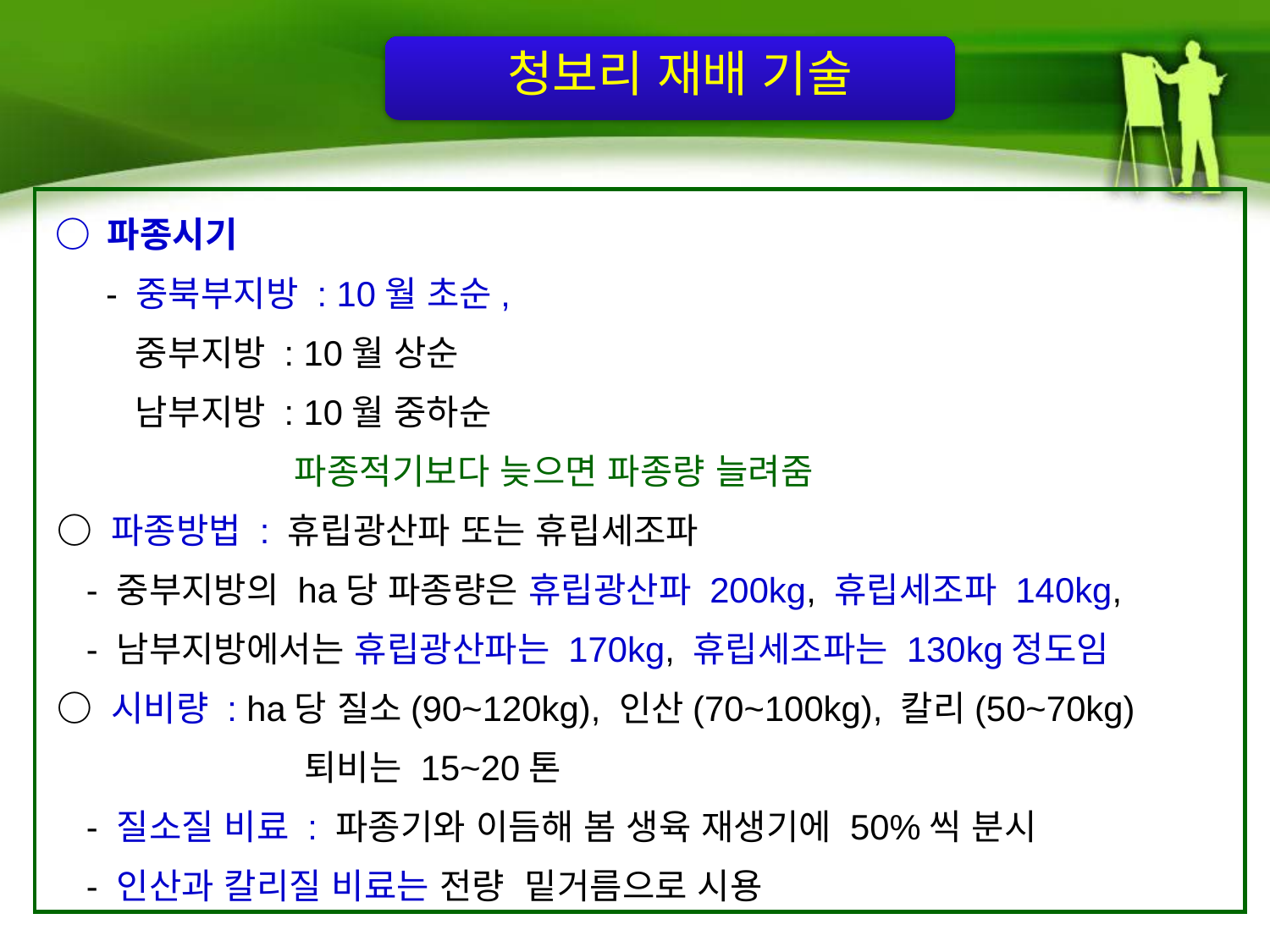

청보리 재배 기술
 ○ 파종시기
      - 중북부지방 : 10월 초순,
        중부지방 : 10월 상순
        남부지방 : 10월 중하순
                        파종적기보다 늦으면 파종량 늘려줌
 ○ 파종방법 : 휴립광산파 또는 휴립세조파
    - 중부지방의 ha당 파종량은 휴립광산파 200kg, 휴립세조파 140kg,
    - 남부지방에서는 휴립광산파는 170kg, 휴립세조파는 130kg정도임
 ○ 시비량 : ha당 질소(90~120kg), 인산(70~100kg), 칼리(50~70kg)
                         퇴비는 15~20톤
    - 질소질 비료 : 파종기와 이듬해 봄 생육 재생기에 50%씩 분시
    - 인산과 칼리질 비료는 전량  밑거름으로 시용